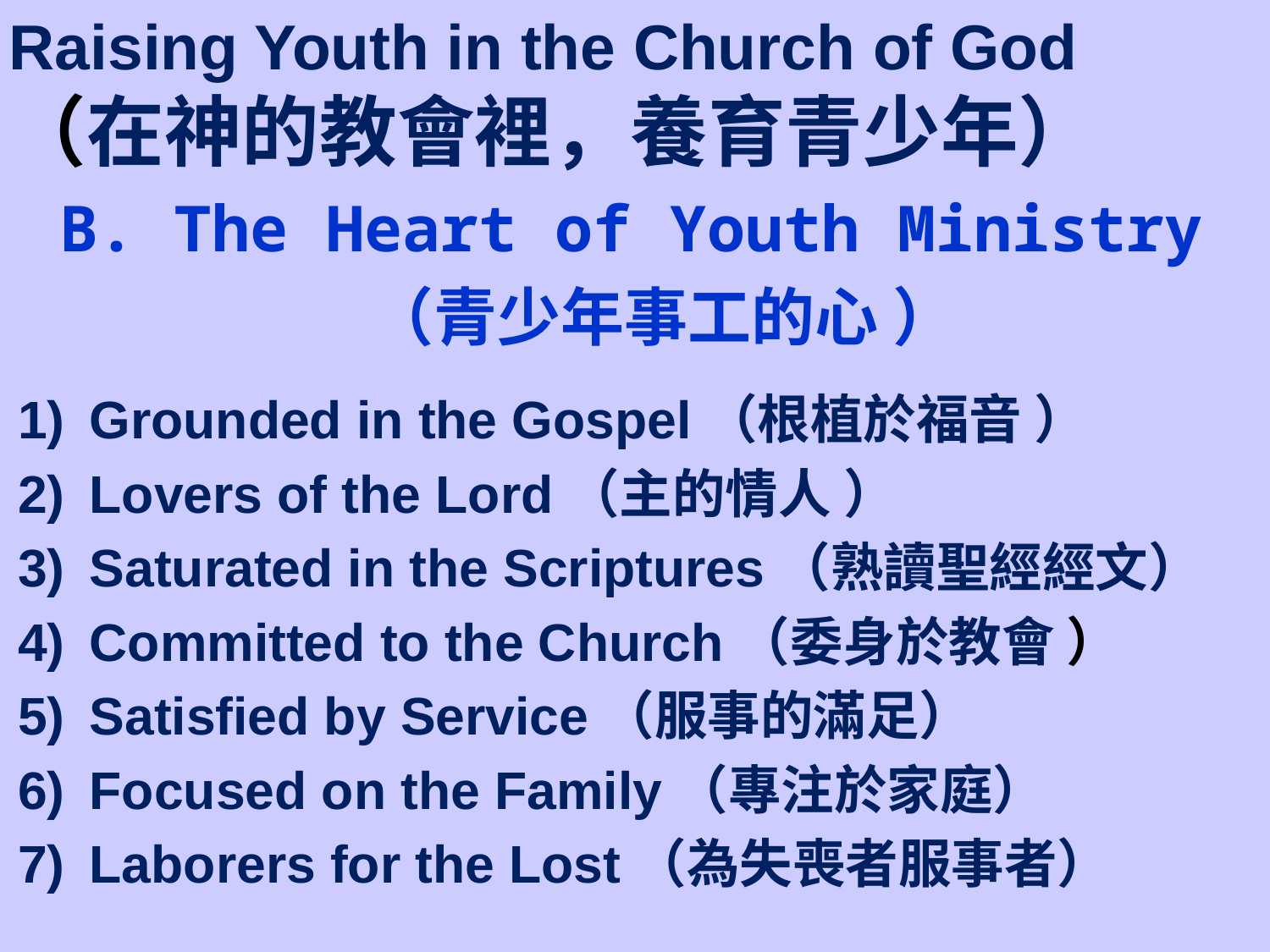

Raising Youth in the Church of God （在神的教會裡，養育青少年）
B. The Heart of Youth Ministry
　（青少年事工的心 ）

Grounded in the Gospel（根植於福音 ）
Lovers of the Lord（主的情人 ）
Saturated in the Scriptures（熟讀聖經經文）
Committed to the Church（委身於教會 ）
Satisfied by Service（服事的滿足）
Focused on the Family（專注於家庭）
Laborers for the Lost（為失喪者服事者）